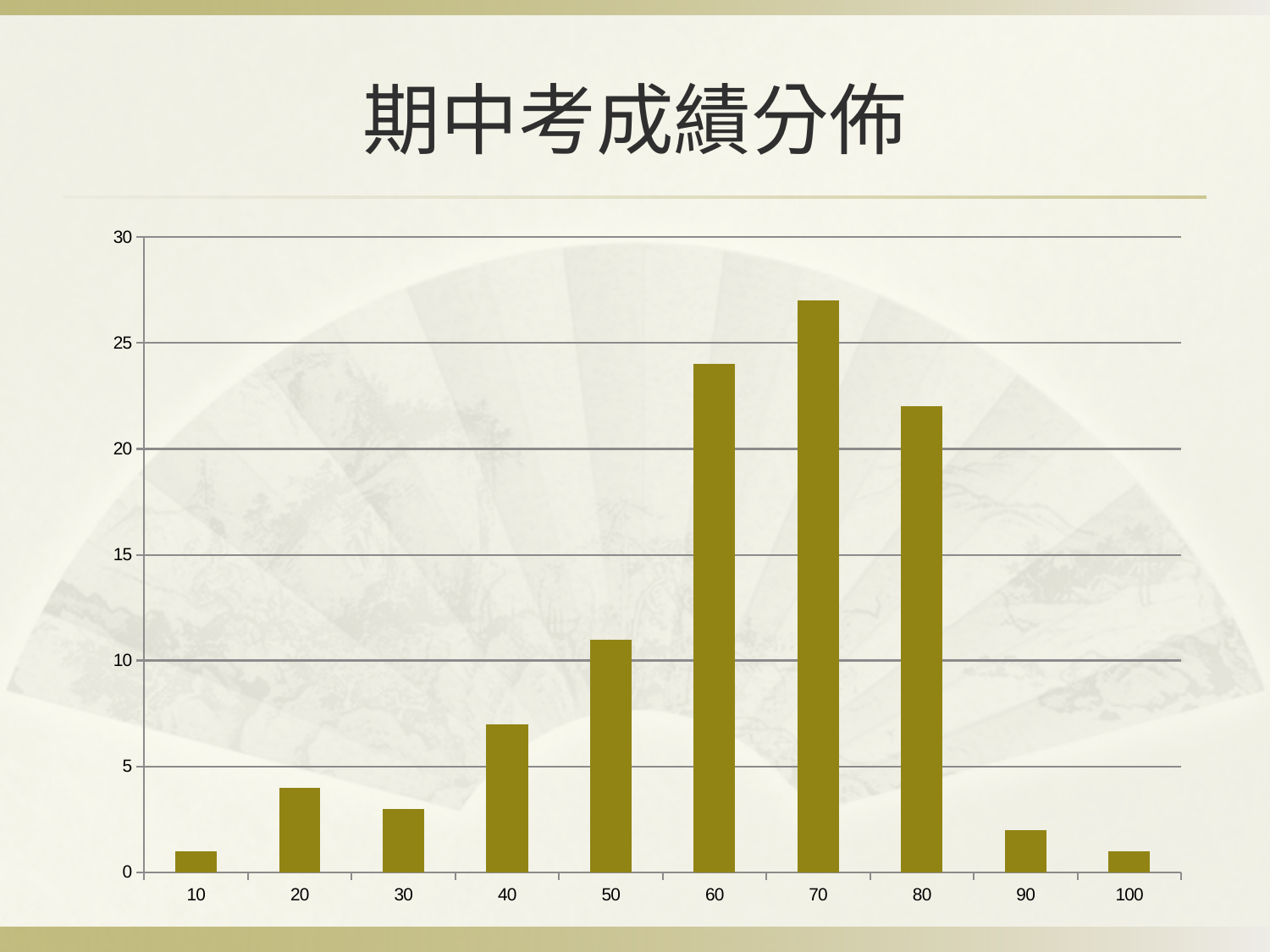

# 期中考成績分佈

### Chart

| Category |  |
|---|---|
| 10 | 1.0 |
| 20 | 4.0 |
| 30 | 3.0 |
| 40 | 7.0 |
| 50 | 11.0 |
| 60 | 24.0 |
| 70 | 27.0 |
| 80 | 22.0 |
| 90 | 2.0 |
| 100 | 1.0 |